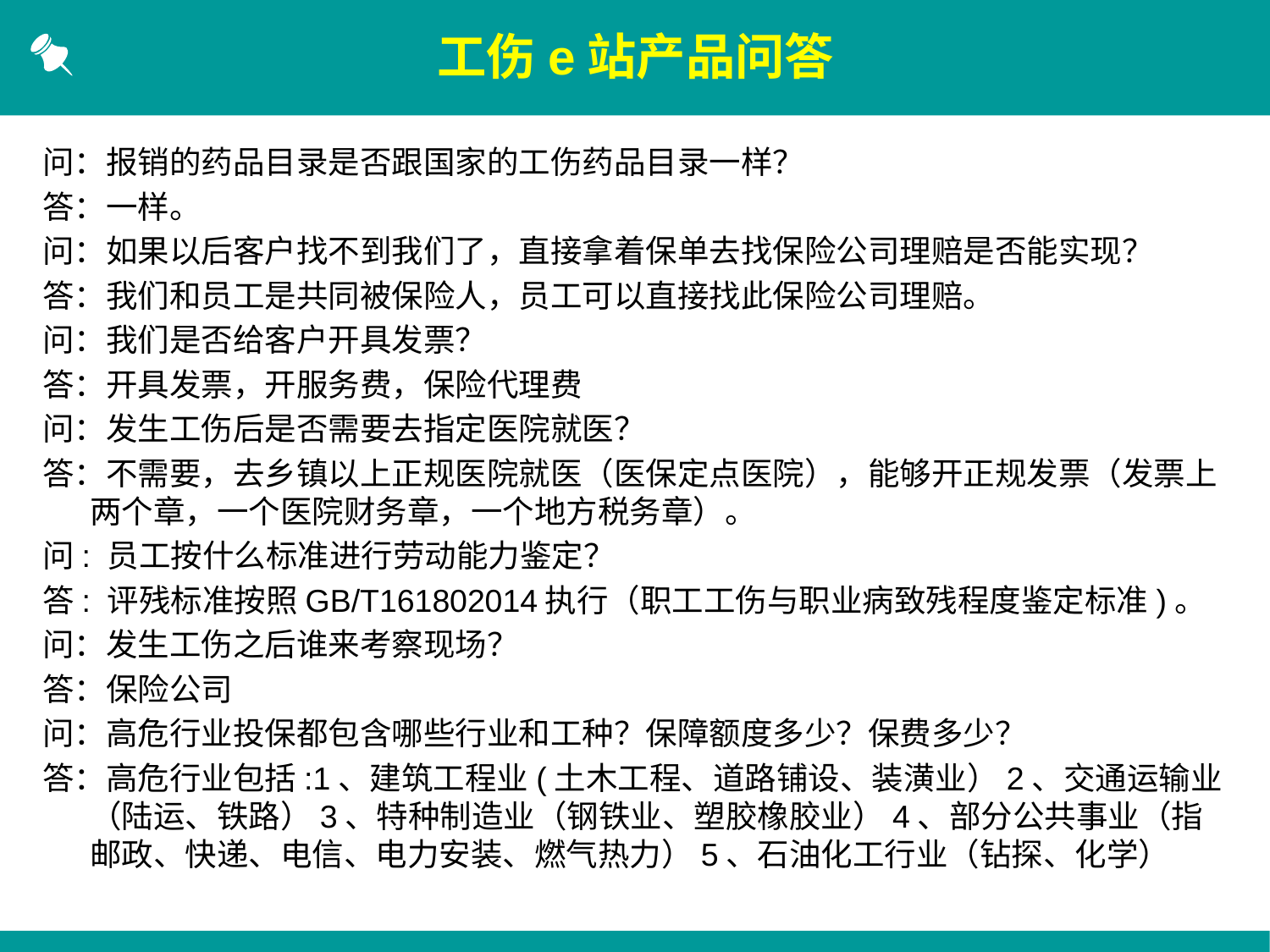

工伤e站产品问答

问：报销的药品目录是否跟国家的工伤药品目录一样？
答：一样。
问：如果以后客户找不到我们了，直接拿着保单去找保险公司理赔是否能实现？
答：我们和员工是共同被保险人，员工可以直接找此保险公司理赔。
问：我们是否给客户开具发票？
答：开具发票，开服务费，保险代理费
问：发生工伤后是否需要去指定医院就医？
答：不需要，去乡镇以上正规医院就医（医保定点医院），能够开正规发票（发票上两个章，一个医院财务章，一个地方税务章）。
问: 员工按什么标准进行劳动能力鉴定？
答: 评残标准按照GB/T161802014执行（职工工伤与职业病致残程度鉴定标准)。
问：发生工伤之后谁来考察现场？
答：保险公司
问：高危行业投保都包含哪些行业和工种？保障额度多少？保费多少？
答：高危行业包括:1、建筑工程业(土木工程、道路铺设、装潢业）2、交通运输业（陆运、铁路）3、特种制造业（钢铁业、塑胶橡胶业）4、部分公共事业（指邮政、快递、电信、电力安装、燃气热力）5、石油化工行业（钻探、化学）